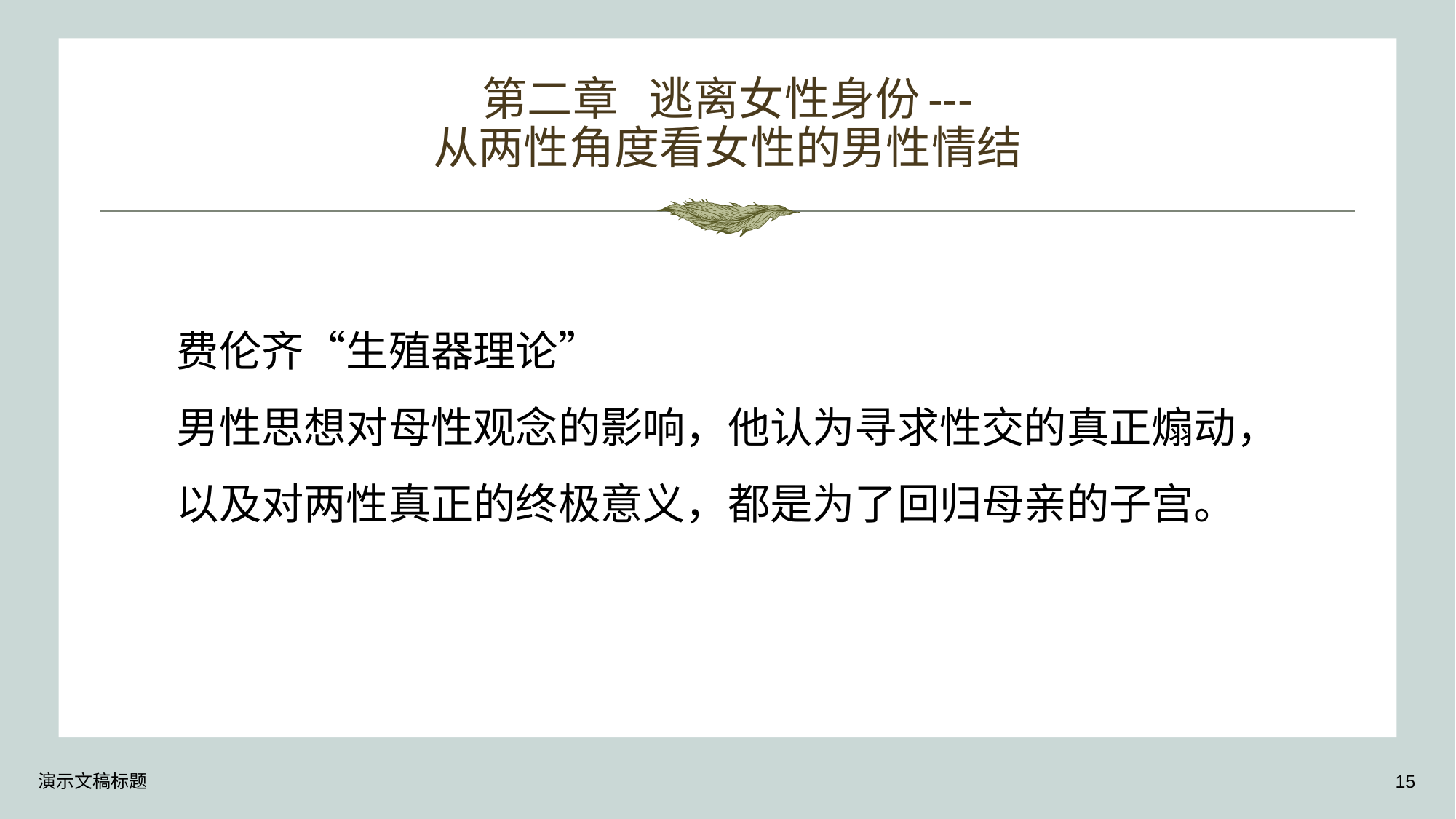

# 第二章   逃离女性身份--- 从两性角度看女性的男性情结
费伦齐“生殖器理论”
男性思想对母性观念的影响，他认为寻求性交的真正煽动，以及对两性真正的终极意义，都是为了回归母亲的子宫。
演示文稿标题
15